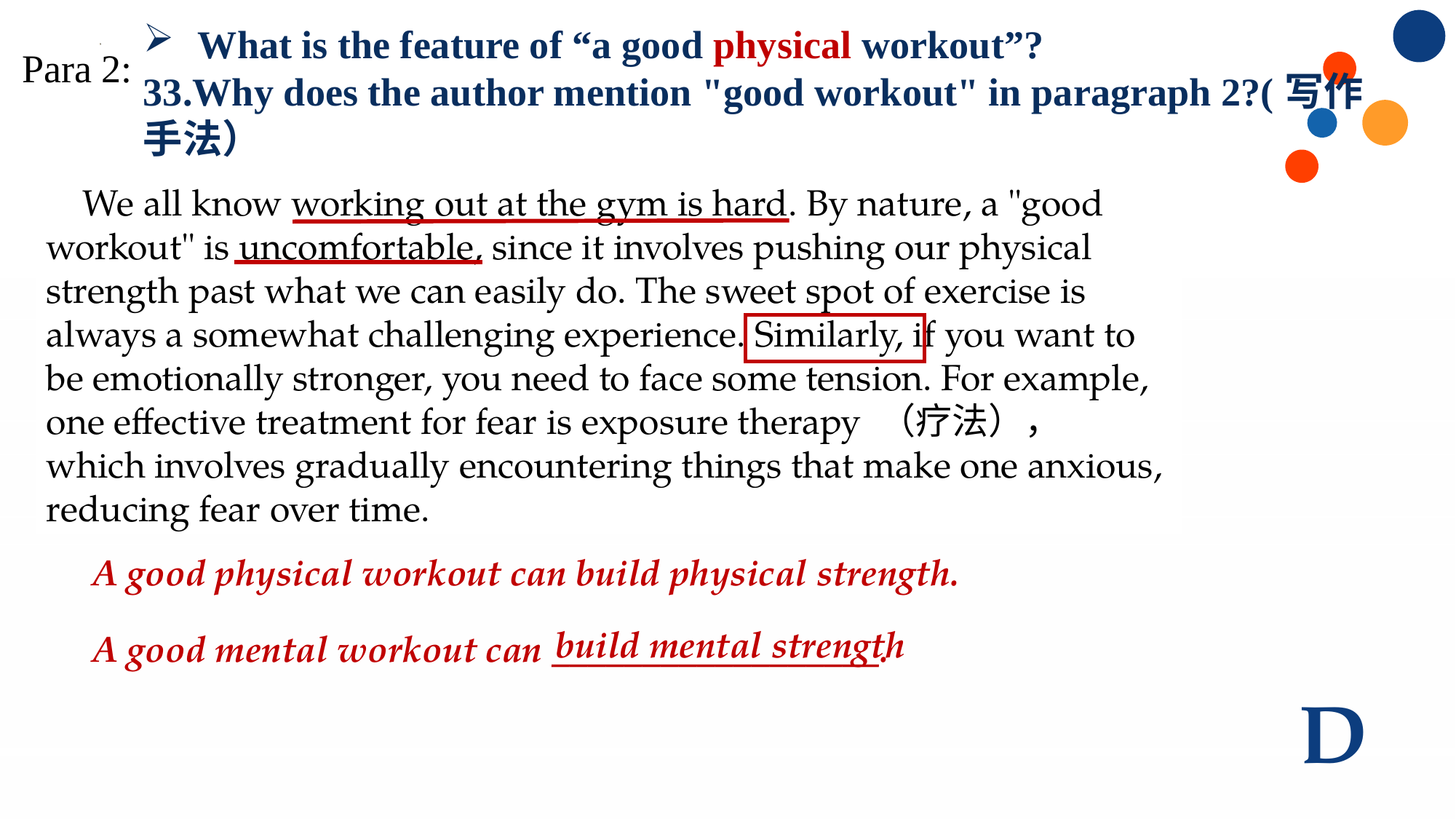

What is the feature of “a good physical workout”?
33.Why does the author mention "good workout" in paragraph 2?(写作手法）
Para 2:
We all know working out at the gym is hard. By nature, a "good workout" is uncomfortable, since it involves pushing our physical strength past what we can easily do. The sweet spot of exercise is always a somewhat challenging experience. Similarly, if you want to be emotionally stronger, you need to face some tension. For example, one effective treatment for fear is exposure therapy （疗法）， which involves gradually encountering things that make one anxious, reducing fear over time.

A good physical workout can build physical strength.
build mental strength
A good mental workout can __________________.
D